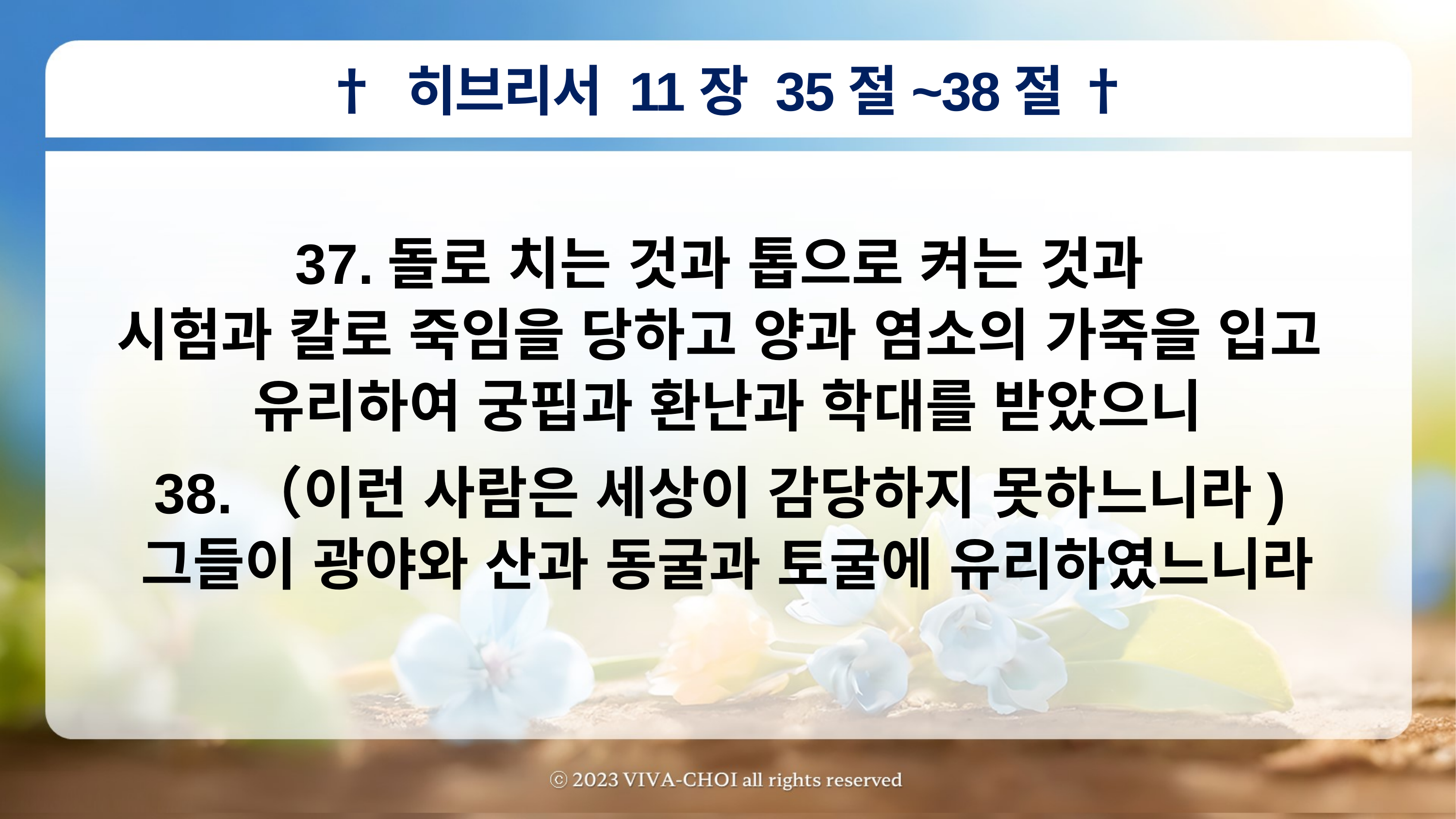

# † 히브리서 11장 35절~38절 †
37.돌로 치는 것과 톱으로 켜는 것과
시험과 칼로 죽임을 당하고 양과 염소의 가죽을 입고
유리하여 궁핍과 환난과 학대를 받았으니

38.（이런 사람은 세상이 감당하지 못하느니라)
그들이 광야와 산과 동굴과 토굴에 유리하였느니라